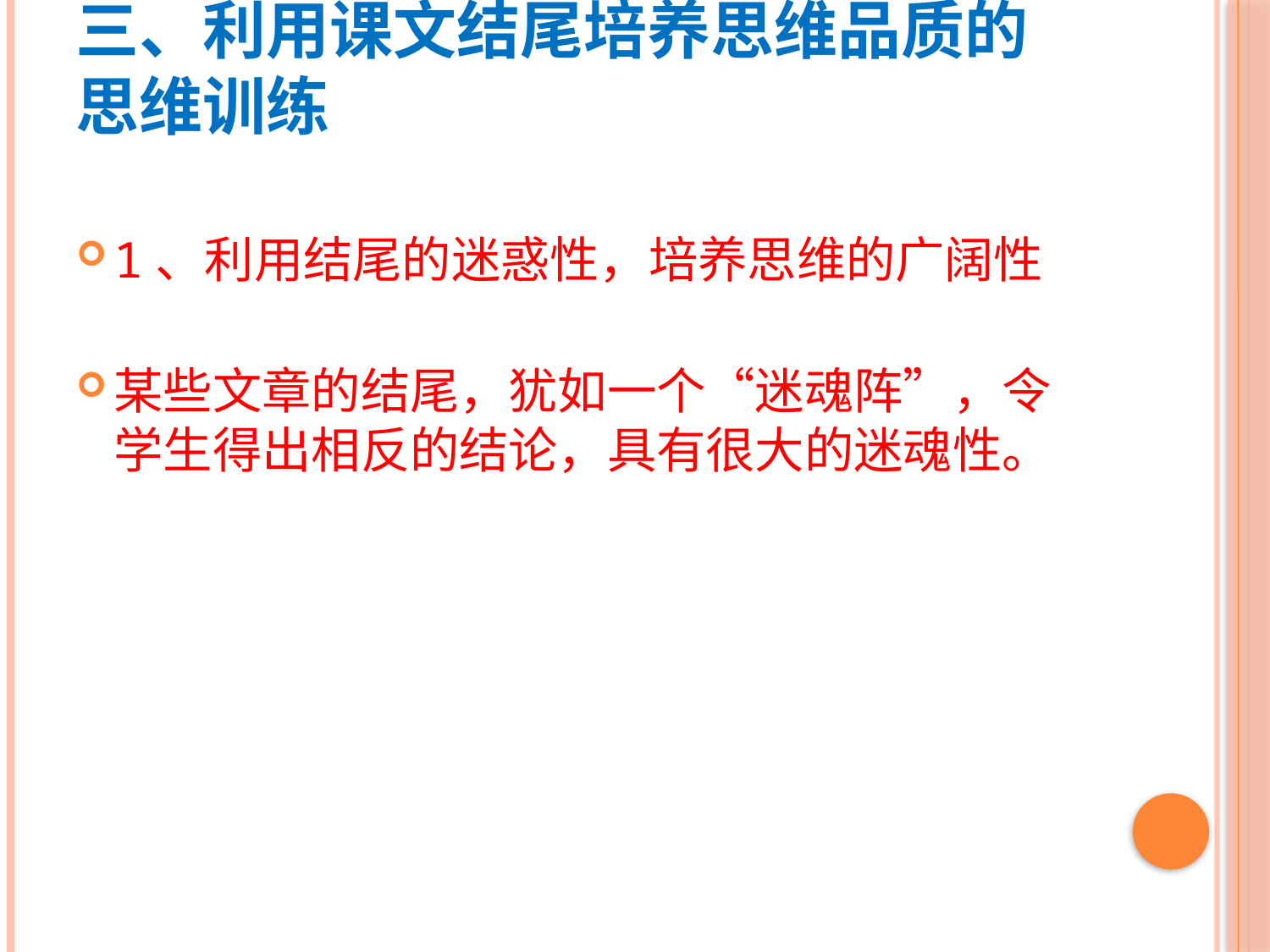

# 三、利用课文结尾培养思维品质的思维训练
1、利用结尾的迷惑性，培养思维的广阔性

某些文章的结尾，犹如一个“迷魂阵”，令学生得出相反的结论，具有很大的迷魂性。